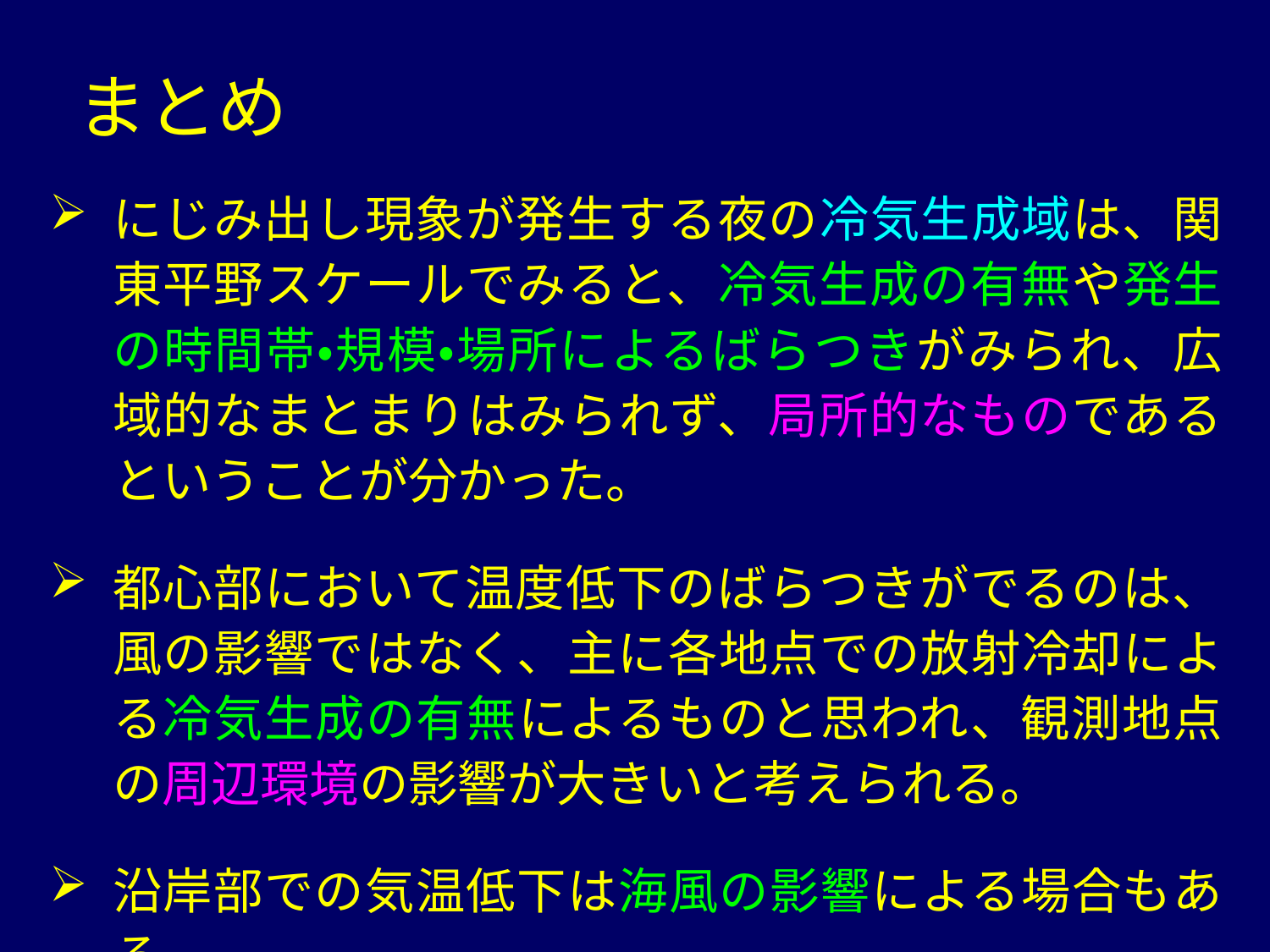

# まとめ
にじみ出し現象が発生する夜の冷気生成域は、関東平野スケールでみると、冷気生成の有無や発生の時間帯・規模・場所によるばらつきがみられ、広域的なまとまりはみられず、局所的なものであるということが分かった。
都心部において温度低下のばらつきがでるのは、風の影響ではなく、主に各地点での放射冷却による冷気生成の有無によるものと思われ、観測地点の周辺環境の影響が大きいと考えられる。
沿岸部での気温低下は海風の影響による場合もある。